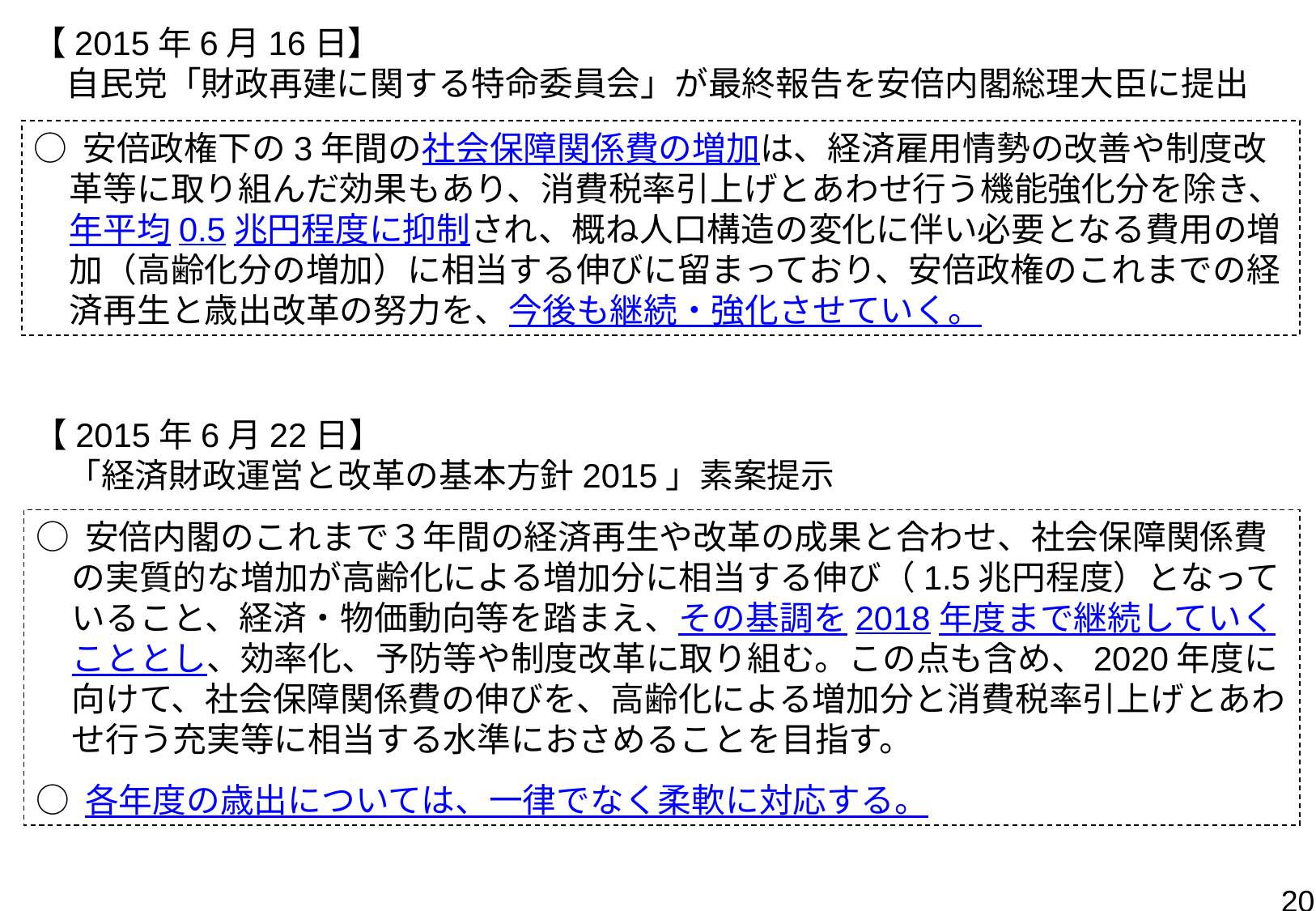

【2015年6月16日】
　自民党「財政再建に関する特命委員会」が最終報告を安倍内閣総理大臣に提出
○ 安倍政権下の3年間の社会保障関係費の増加は、経済雇用情勢の改善や制度改革等に取り組んだ効果もあり、消費税率引上げとあわせ行う機能強化分を除き、年平均0.5兆円程度に抑制され、概ね人口構造の変化に伴い必要となる費用の増加（高齢化分の増加）に相当する伸びに留まっており、安倍政権のこれまでの経済再生と歳出改革の努力を、今後も継続・強化させていく。
【2015年6月22日】
　「経済財政運営と改革の基本方針2015」素案提示
○ 安倍内閣のこれまで３年間の経済再生や改革の成果と合わせ、社会保障関係費の実質的な増加が高齢化による増加分に相当する伸び（1.5兆円程度）となっていること、経済・物価動向等を踏まえ、その基調を2018年度まで継続していくこととし、効率化、予防等や制度改革に取り組む。この点も含め、2020年度に向けて、社会保障関係費の伸びを、高齢化による増加分と消費税率引上げとあわせ行う充実等に相当する水準におさめることを目指す。
○ 各年度の歳出については、一律でなく柔軟に対応する。
20